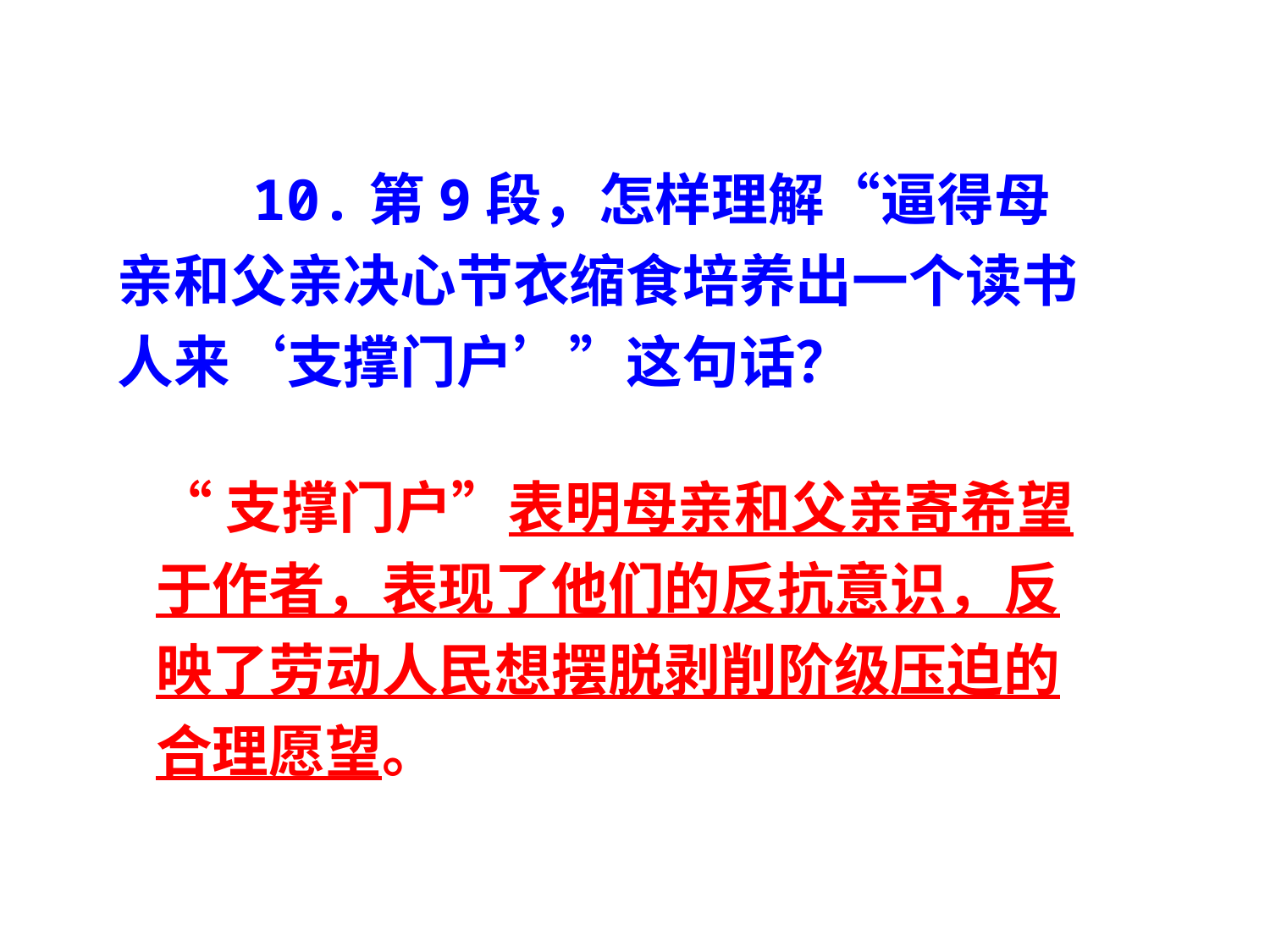

10.第9段，怎样理解“逼得母亲和父亲决心节衣缩食培养出一个读书人来‘支撑门户’”这句话？

“支撑门户”表明母亲和父亲寄希望于作者，表现了他们的反抗意识，反映了劳动人民想摆脱剥削阶级压迫的合理愿望。